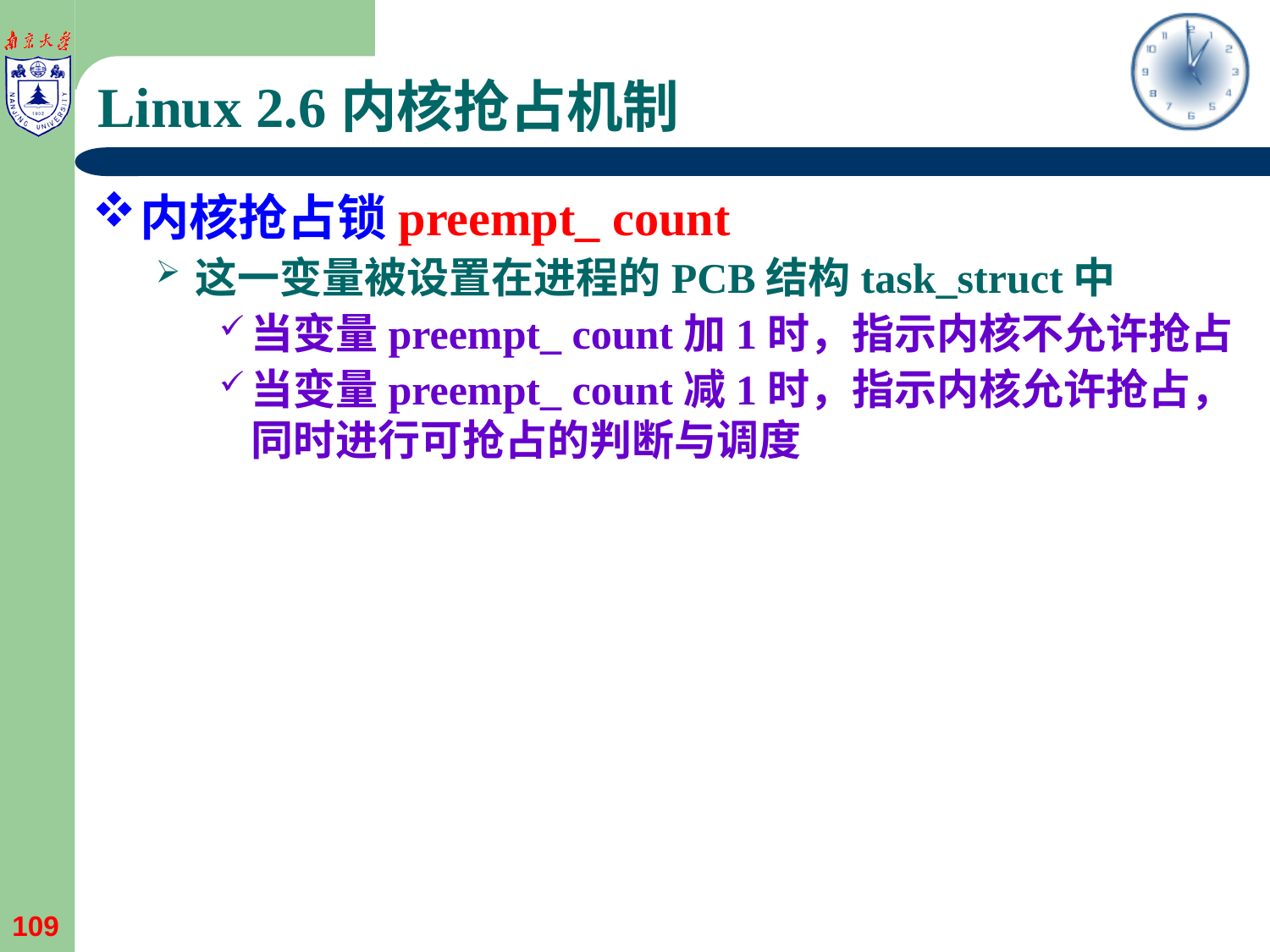

# Linux 2.6内核抢占机制
内核抢占锁preempt_ count
这一变量被设置在进程的PCB结构task_struct中
当变量preempt_ count加1时，指示内核不允许抢占
当变量preempt_ count减1时，指示内核允许抢占，同时进行可抢占的判断与调度
109